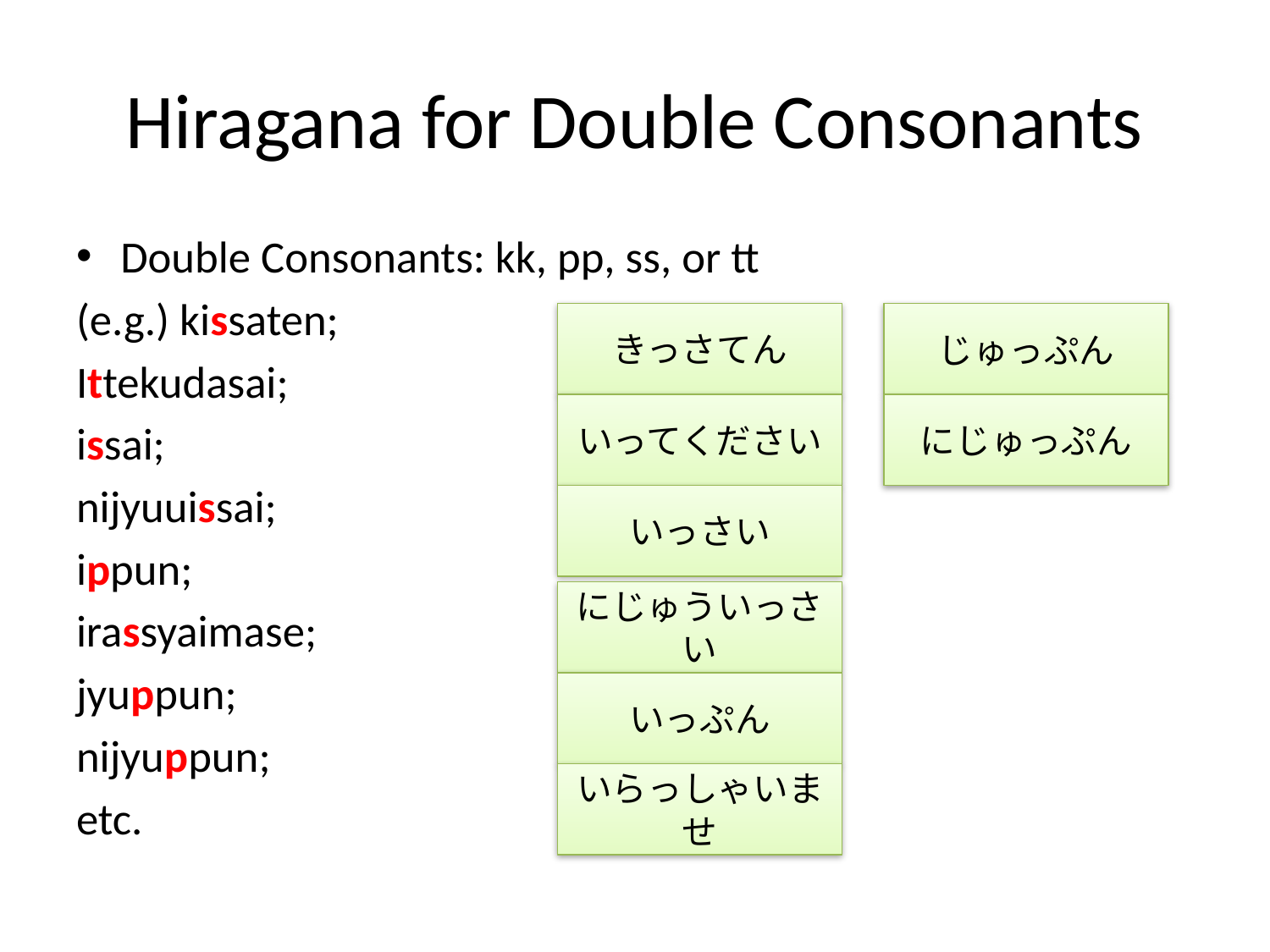

# Hiragana for Double Consonants
Double Consonants: kk, pp, ss, or tt
(e.g.) kissaten;
Ittekudasai;
issai;
nijyuuissai;
ippun;
irassyaimase;
jyuppun;
nijyuppun;
etc.

きっさてん
じゅっぷん
いってください
にじゅっぷん
いっさい
にじゅういっさい
いっぷん
いらっしゃいませ